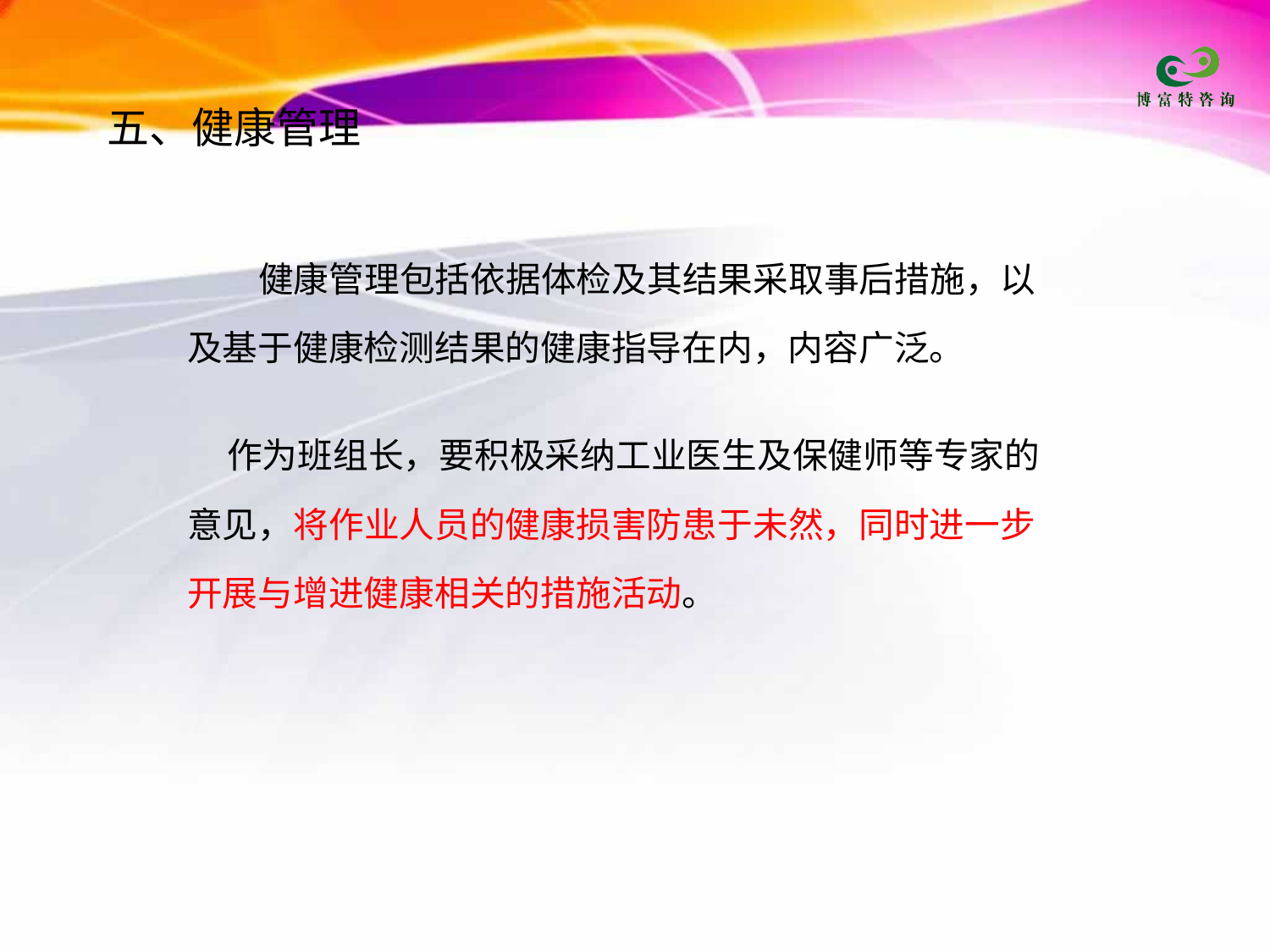

五、健康管理
        健康管理包括依据体检及其结果采取事后措施，以及基于健康检测结果的健康指导在内，内容广泛。
    作为班组长，要积极采纳工业医生及保健师等专家的意见，将作业人员的健康损害防患于未然，同时进一步开展与增进健康相关的措施活动。